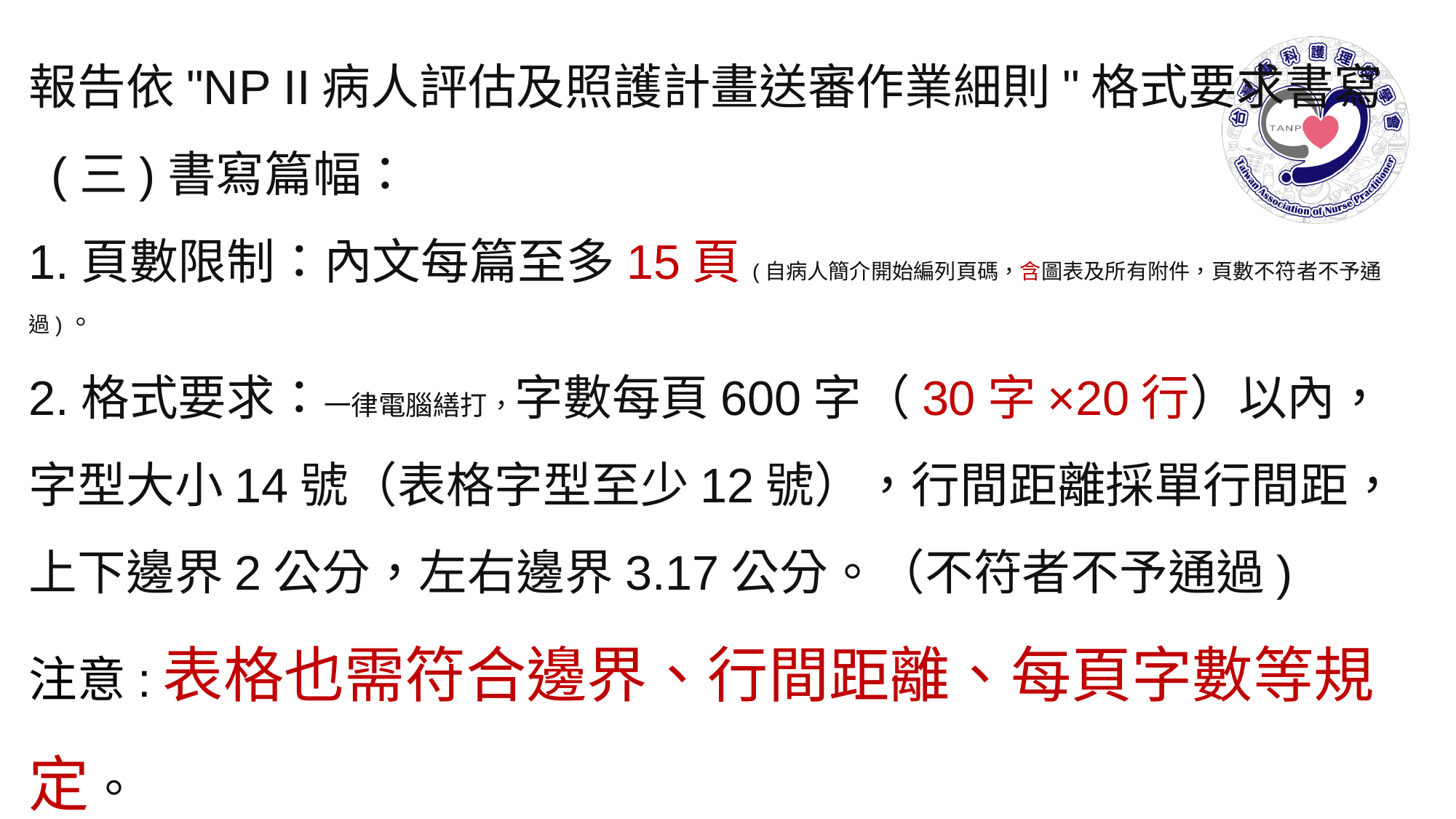

報告依"NP II病人評估及照護計畫送審作業細則"格式要求書寫
 (三)書寫篇幅：
1.頁數限制：內文每篇至多15頁(自病人簡介開始編列頁碼，含圖表及所有附件，頁數不符者不予通過)。
2.格式要求：一律電腦繕打，字數每頁600字（30字×20行）以內，字型大小14號（表格字型至少12號），行間距離採單行間距，上下邊界2公分，左右邊界3.17公分。（不符者不予通過)
注意:表格也需符合邊界、行間距離、每頁字數等規定。
若送審進階NPIII 、 IV 、 V 書寫格式規定相同，不符者不予通過。